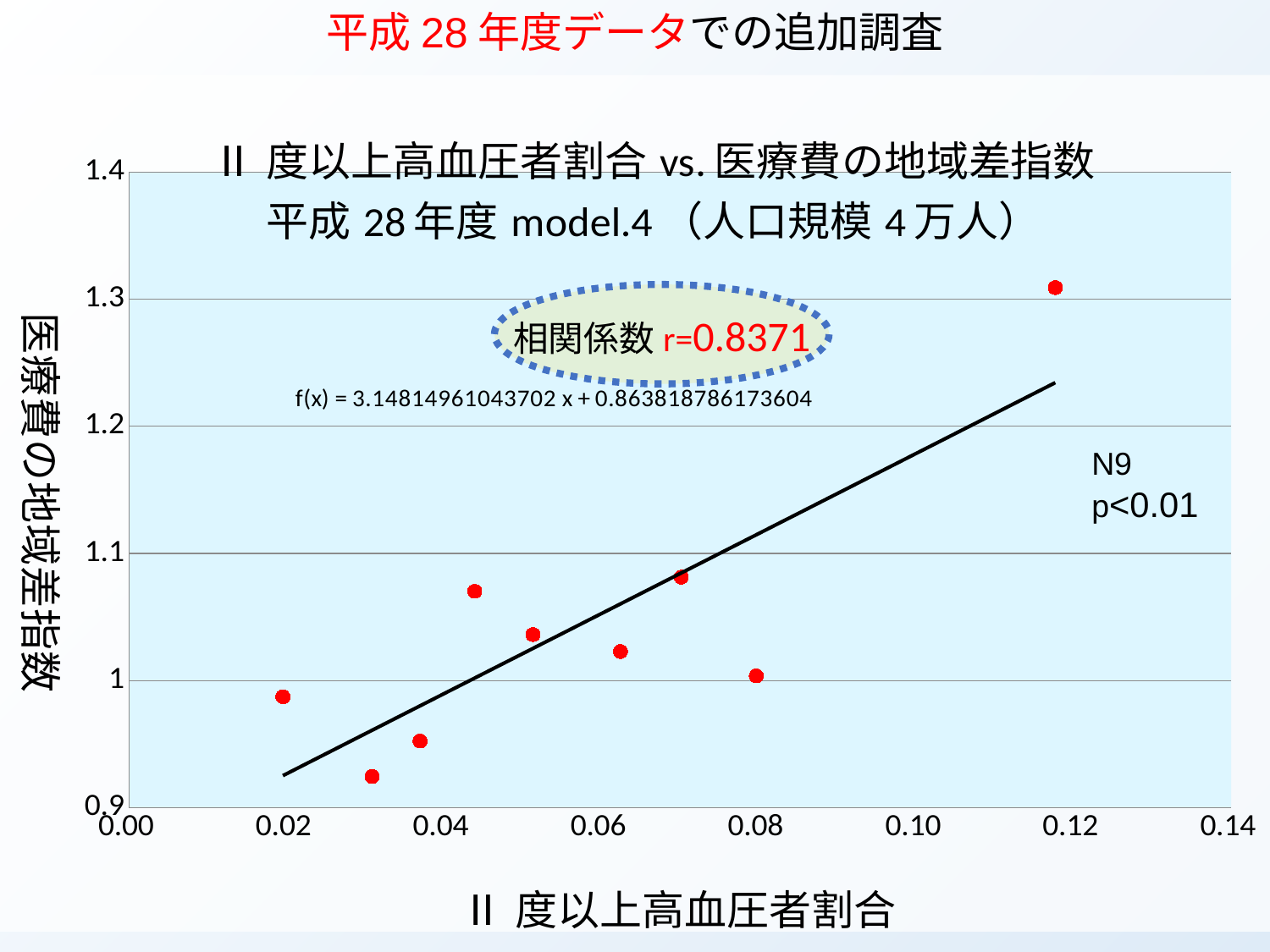

平成28年度データでの追加調査

### Chart: Ⅱ度以上高血圧者割合vs.医療費の地域差指数
平成28年度model.4（人口規模4万人）

| Category |  |
|---|---|
相関係数r=0.8371
N9
p<0.01